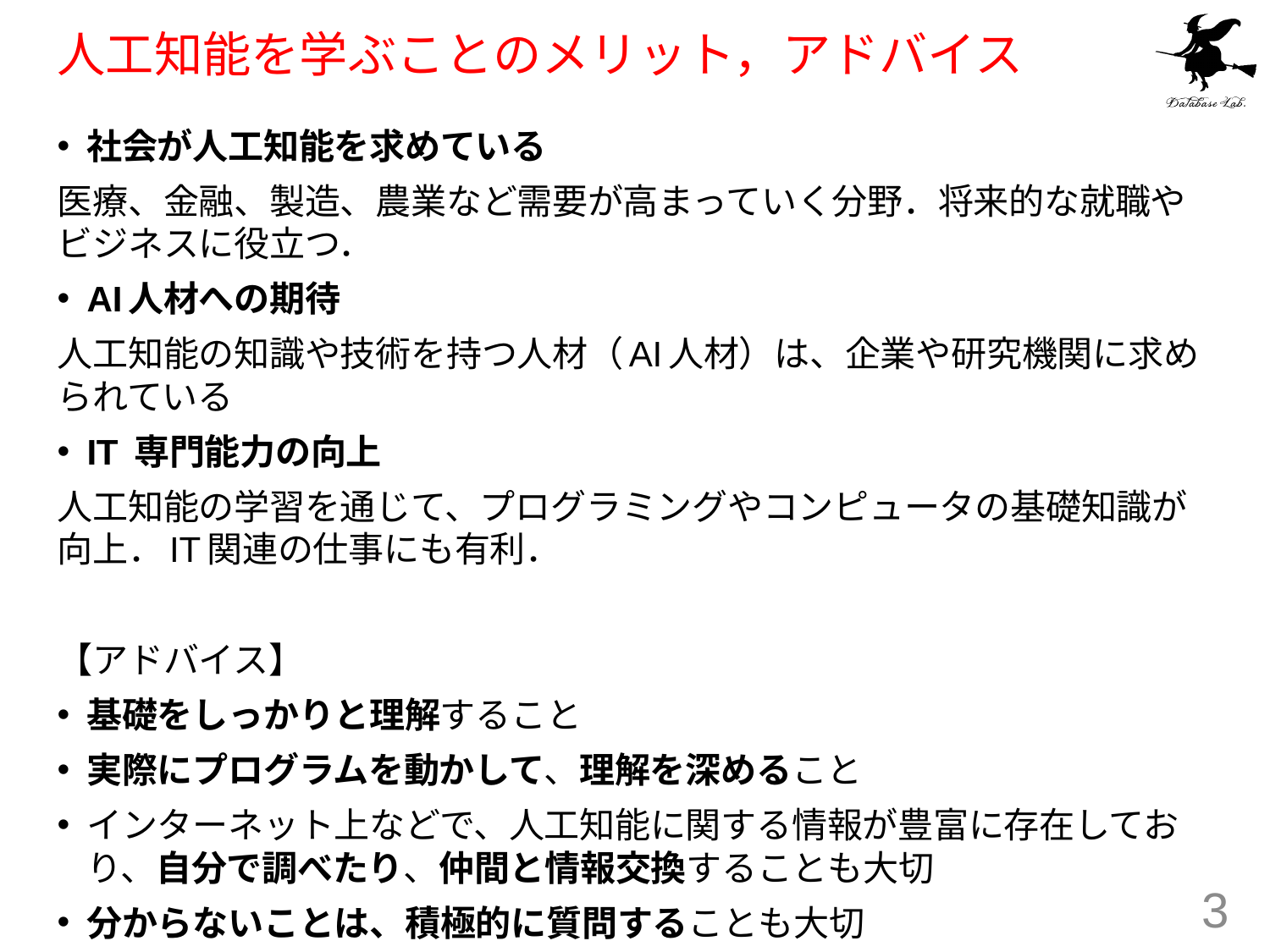

# 人工知能を学ぶことのメリット，アドバイス
社会が人工知能を求めている
医療、金融、製造、農業など需要が高まっていく分野．将来的な就職やビジネスに役立つ．
AI人材への期待
人工知能の知識や技術を持つ人材（AI人材）は、企業や研究機関に求められている
IT 専門能力の向上
人工知能の学習を通じて、プログラミングやコンピュータの基礎知識が向上．IT関連の仕事にも有利．

【アドバイス】
基礎をしっかりと理解すること
実際にプログラムを動かして、理解を深めること
インターネット上などで、人工知能に関する情報が豊富に存在しており、自分で調べたり、仲間と情報交換することも大切
分からないことは、積極的に質問することも大切
3